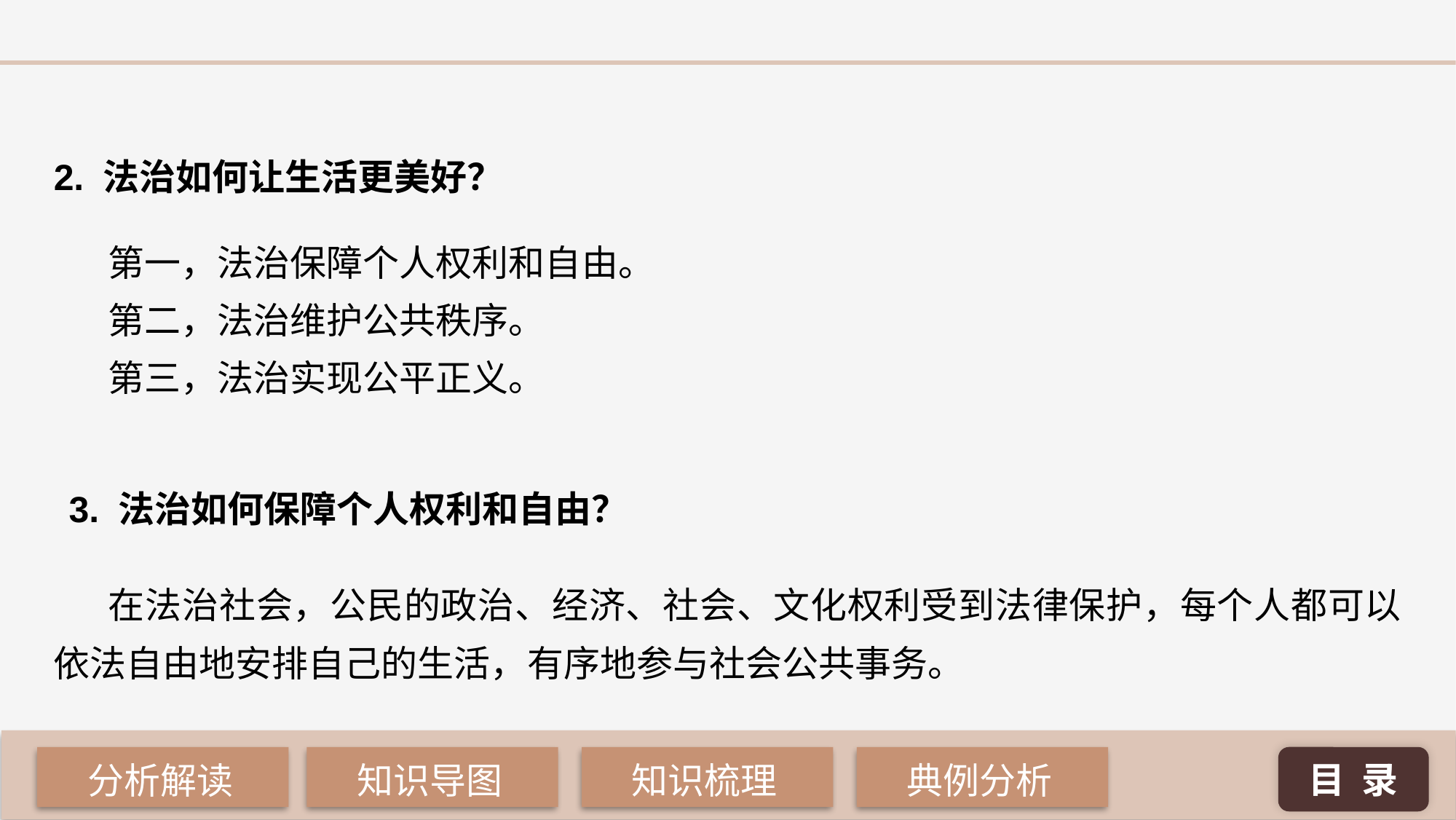

2. 法治如何让生活更美好？
第一，法治保障个人权利和自由。
第二，法治维护公共秩序。
第三，法治实现公平正义。
3. 法治如何保障个人权利和自由？
在法治社会，公民的政治、经济、社会、文化权利受到法律保护，每个人都可以依法自由地安排自己的生活，有序地参与社会公共事务。